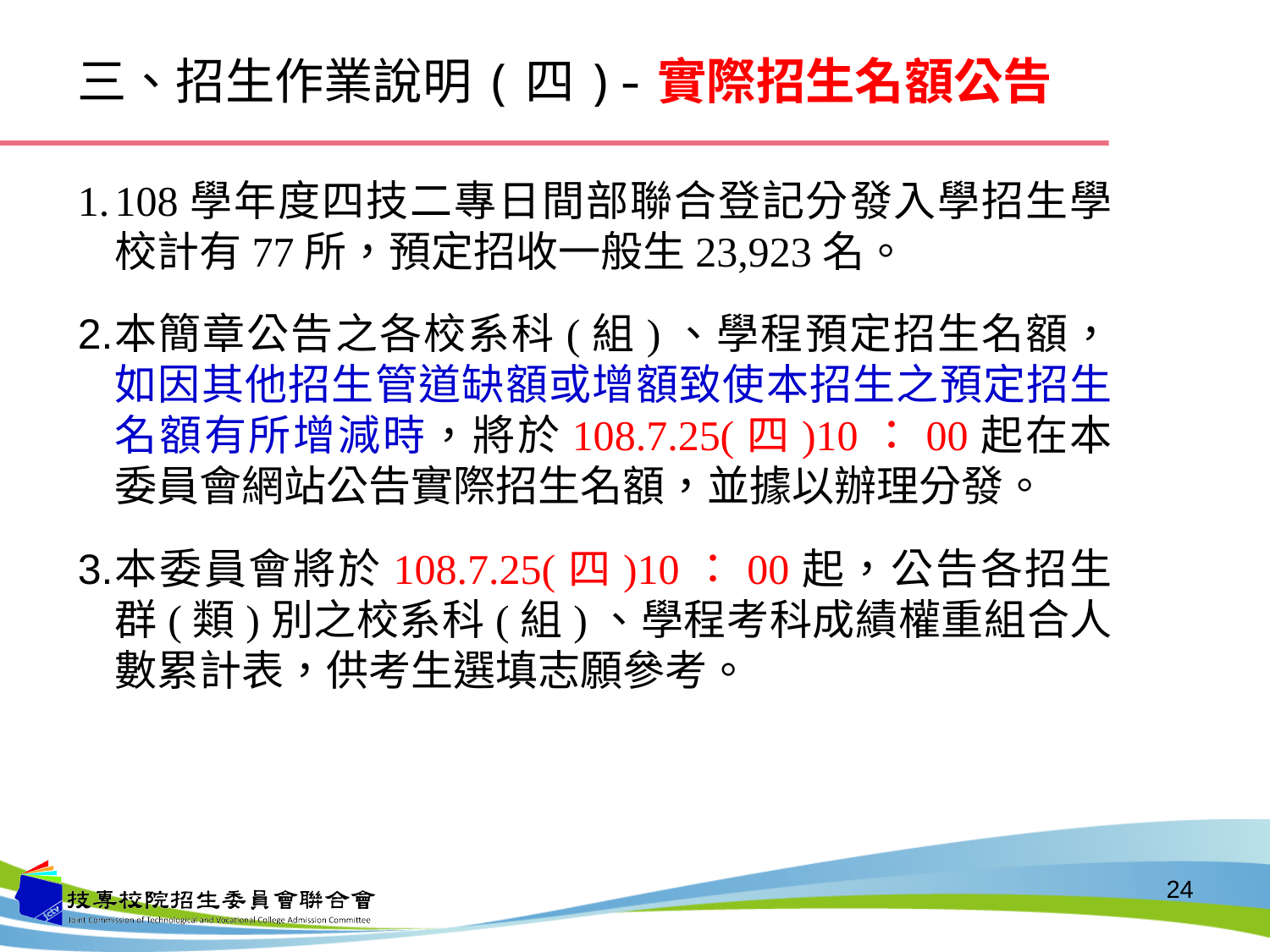

三、招生作業說明(四)-實際招生名額公告
108學年度四技二專日間部聯合登記分發入學招生學校計有77所，預定招收一般生23,923名。
本簡章公告之各校系科(組)、學程預定招生名額，如因其他招生管道缺額或增額致使本招生之預定招生名額有所增減時，將於108.7.25(四)10：00起在本委員會網站公告實際招生名額，並據以辦理分發。
本委員會將於108.7.25(四)10：00起，公告各招生群(類)別之校系科(組)、學程考科成績權重組合人數累計表，供考生選填志願參考。

24